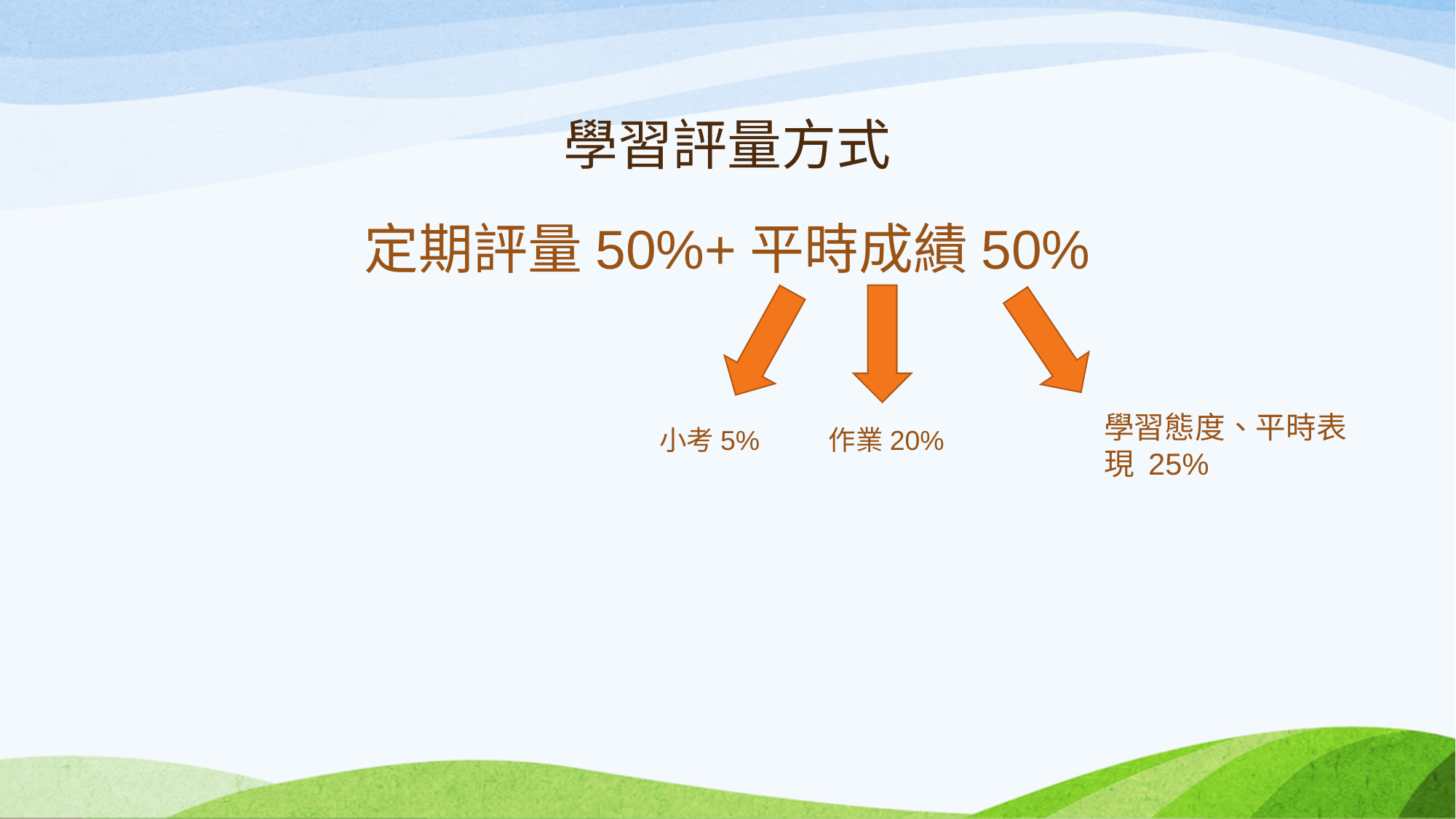

# 學習評量方式
定期評量50%+平時成績50%

學習態度、平時表現 25%
小考5%
作業20%